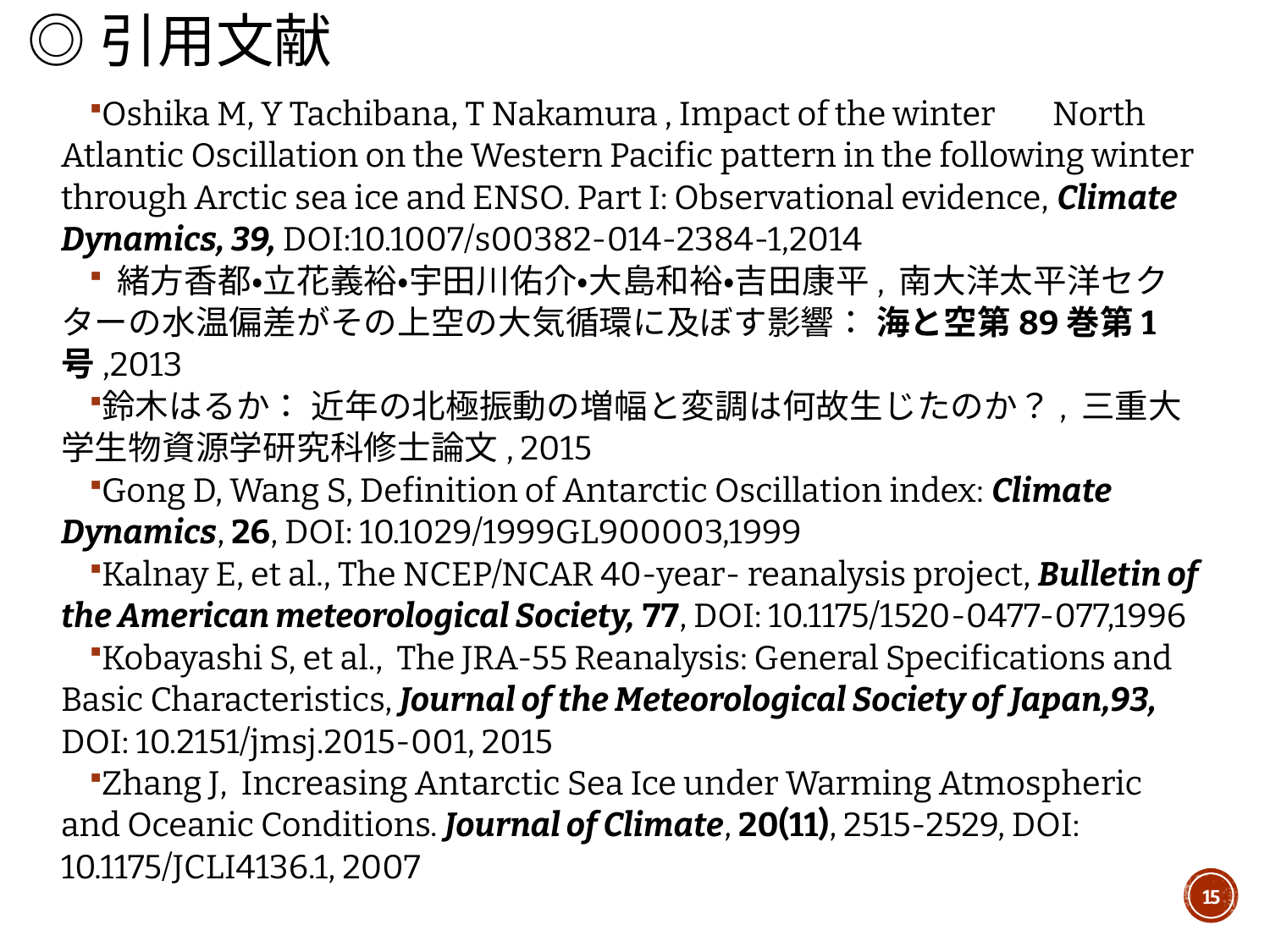

◎引用文献
Oshika M, Y Tachibana, T Nakamura , Impact of the winter 　North Atlantic Oscillation on the Western Pacific pattern in the following winter through Arctic sea ice and ENSO. Part I: Observational evidence, Climate Dynamics, 39, DOI:10.1007/s00382-014-2384-1,2014
 緒方香都・立花義裕・宇田川佑介・大島和裕・吉田康平, 南大洋太平洋セクターの水温偏差がその上空の大気循環に及ぼす影響： 海と空第89巻第1号,2013
鈴木はるか： 近年の北極振動の増幅と変調は何故生じたのか？, 三重大学生物資源学研究科修士論文, 2015
Gong D, Wang S, Definition of Antarctic Oscillation index: Climate Dynamics, 26, DOI: 10.1029/1999GL900003,1999
Kalnay E, et al., The NCEP/NCAR 40-year- reanalysis project, Bulletin of the American meteorological Society, 77, DOI: 10.1175/1520-0477-077,1996
Kobayashi S, et al.,  The JRA-55 Reanalysis: General Specifications and Basic Characteristics, Journal of the Meteorological Society of Japan,93, DOI: 10.2151/jmsj.2015-001, 2015
Zhang J,  Increasing Antarctic Sea Ice under Warming Atmospheric and Oceanic Conditions. Journal of Climate, 20(11), 2515-2529, DOI: 10.1175/JCLI4136.1, 2007

15